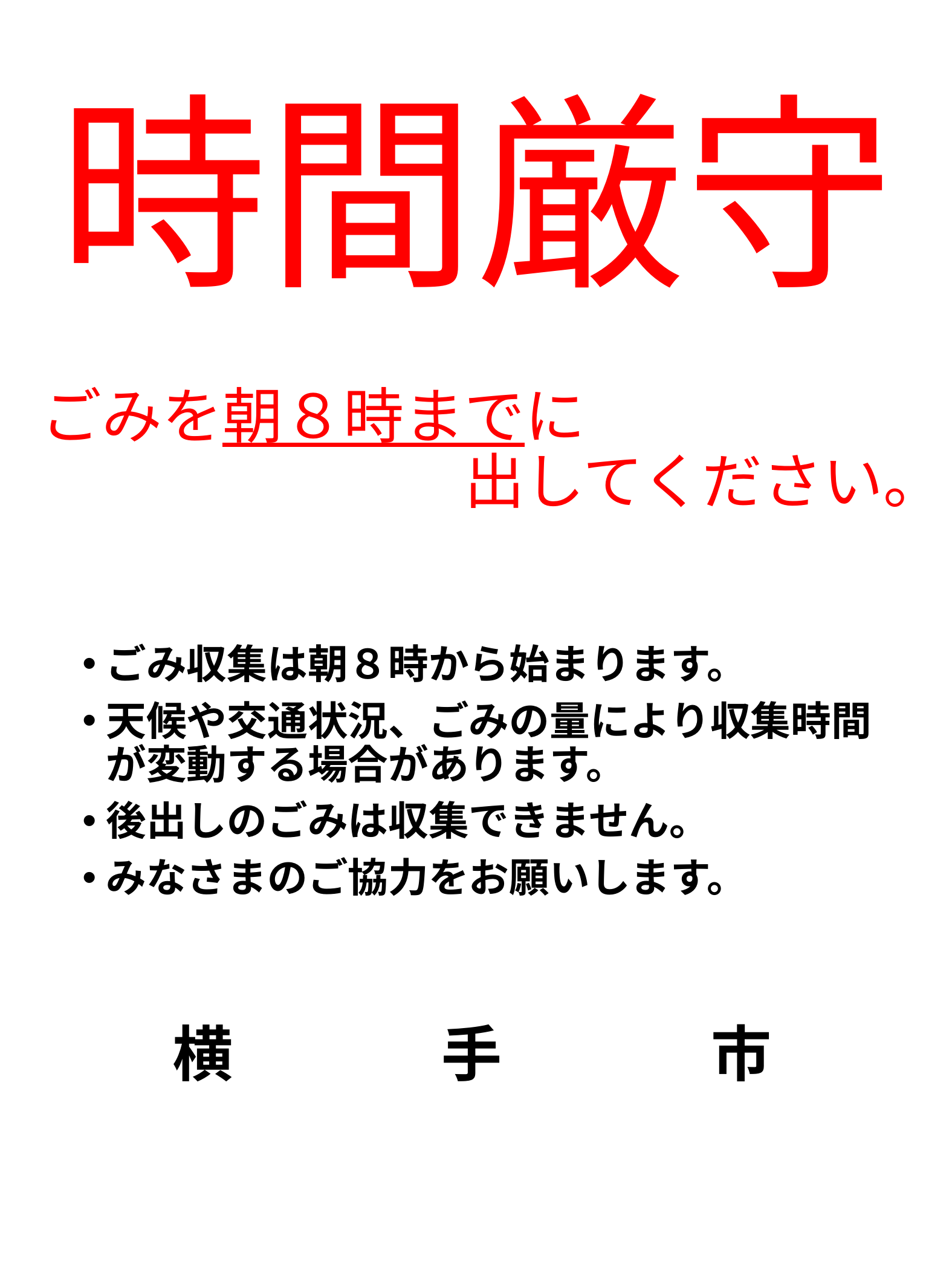

# 時間厳守
ごみを朝８時までに
　　　　　　　出してください。
ごみ収集は朝８時から始まります。
天候や交通状況、ごみの量により収集時間が変動する場合があります。
後出しのごみは収集できません。
みなさまのご協力をお願いします。

横　　　  手  　　　市